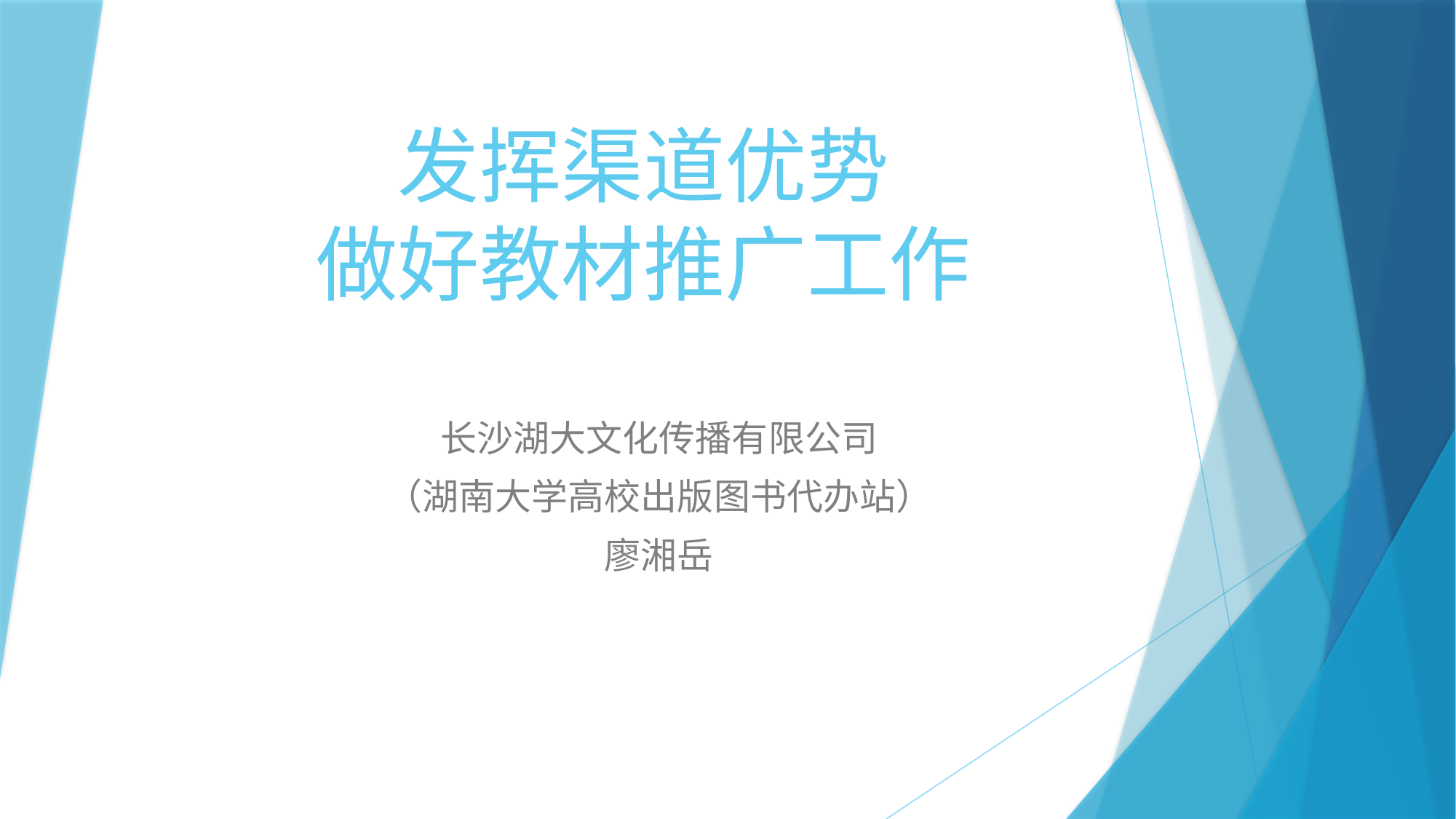

# 发挥渠道优势 做好教材推广工作
长沙湖大文化传播有限公司
（湖南大学高校出版图书代办站）
廖湘岳